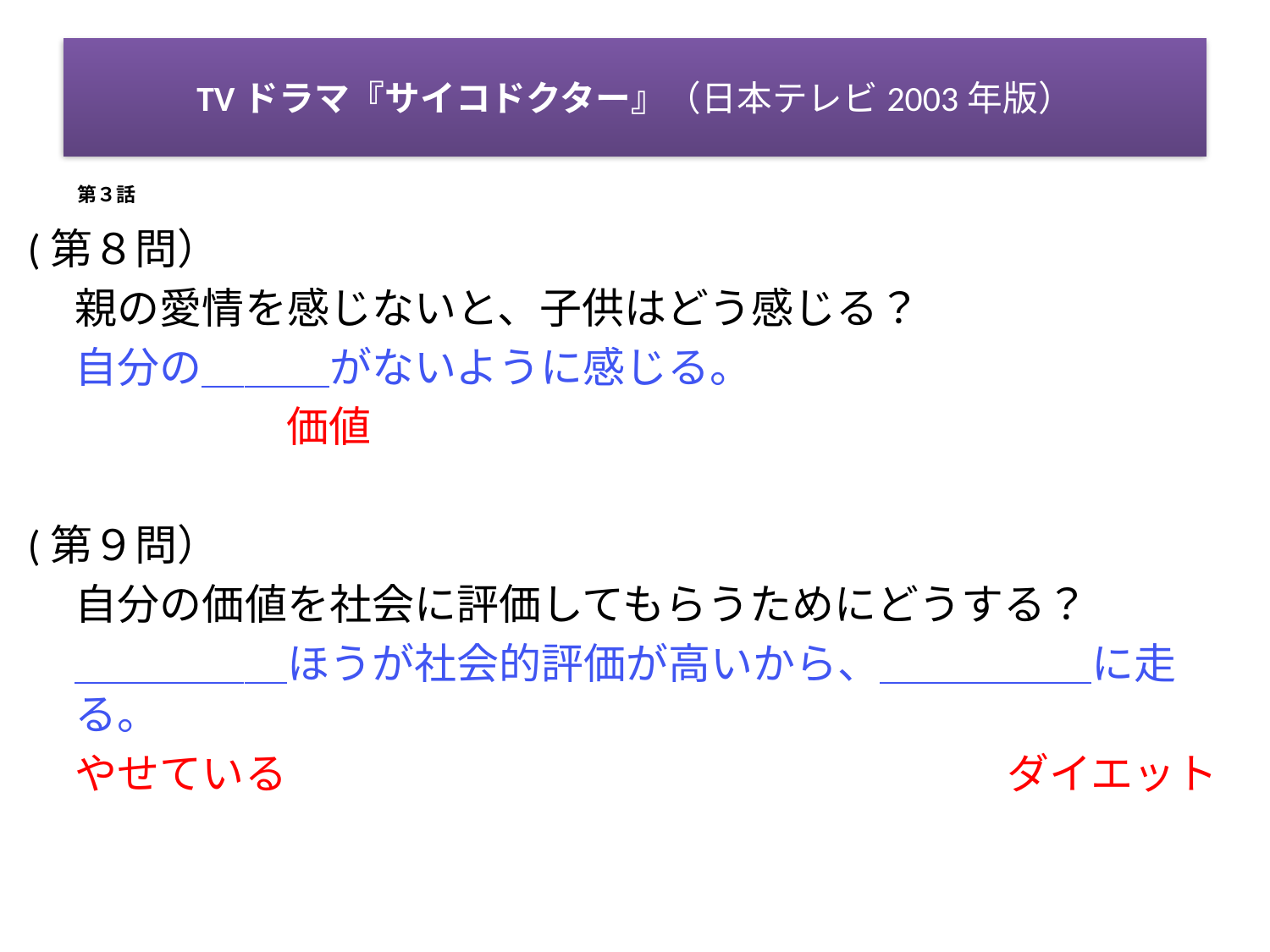

# TVドラマ『サイコドクター』（日本テレビ2003年版）
第３話
(第８問）
	親の愛情を感じないと、子供はどう感じる？
　	自分の＿＿＿がないように感じる。
		　　価値

(第９問）
	自分の価値を社会に評価してもらうためにどうする？
　	＿＿＿＿＿ほうが社会的評価が高いから、＿＿＿＿＿に走る。
	やせている				　　　　　　　ダイエット